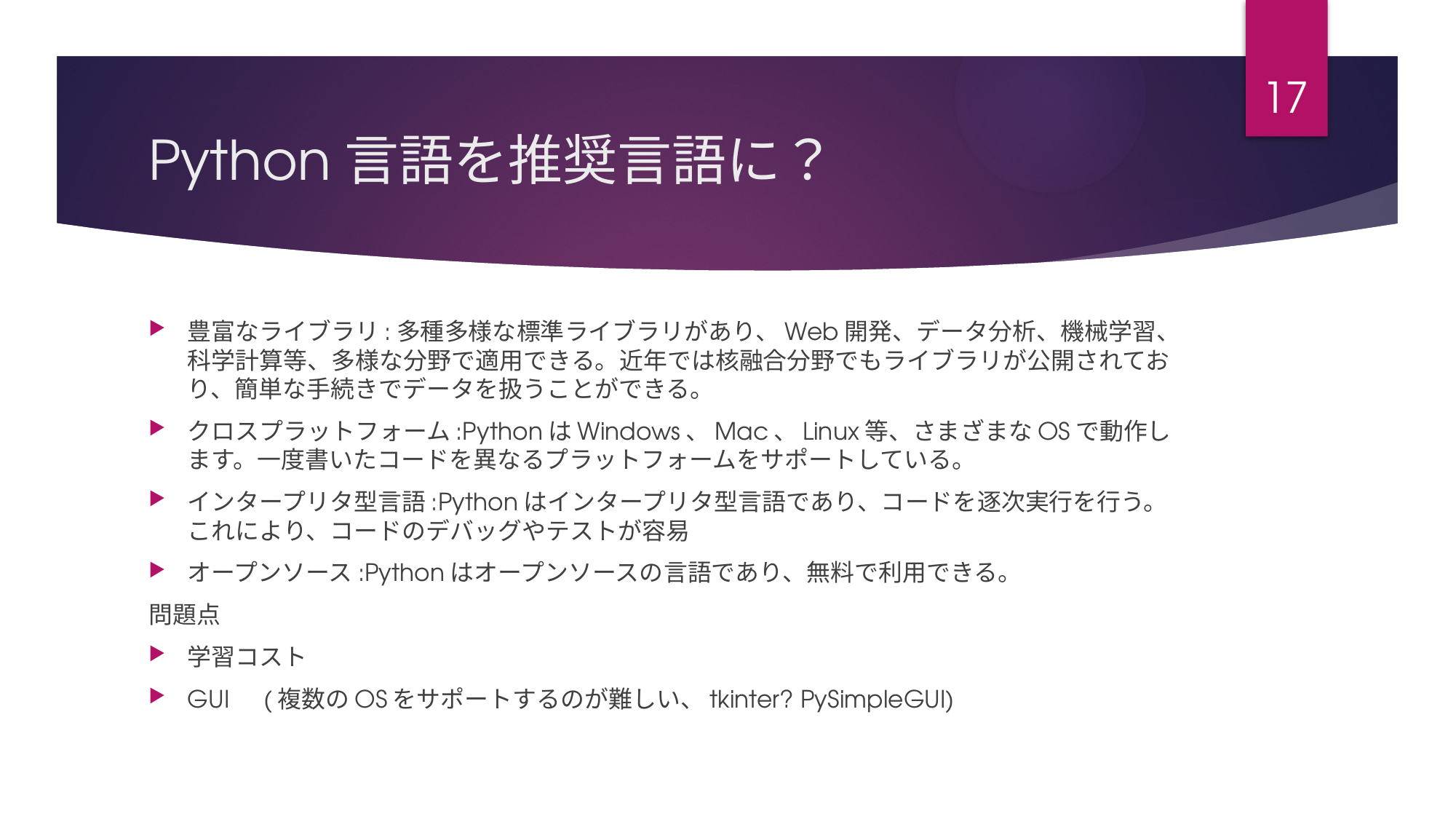

17
# Python言語を推奨言語に？
豊富なライブラリ:多種多様な標準ライブラリがあり、Web開発、データ分析、機械学習、科学計算等、多様な分野で適用できる。近年では核融合分野でもライブラリが公開されており、簡単な手続きでデータを扱うことができる。
クロスプラットフォーム:PythonはWindows、Mac、Linux等、さまざまなOSで動作します。一度書いたコードを異なるプラットフォームをサポートしている。
インタープリタ型言語:Pythonはインタープリタ型言語であり、コードを逐次実行を行う。これにより、コードのデバッグやテストが容易
オープンソース:Pythonはオープンソースの言語であり、無料で利用できる。
問題点
学習コスト
GUI　(複数のOSをサポートするのが難しい、tkinter? PySimpleGUI)